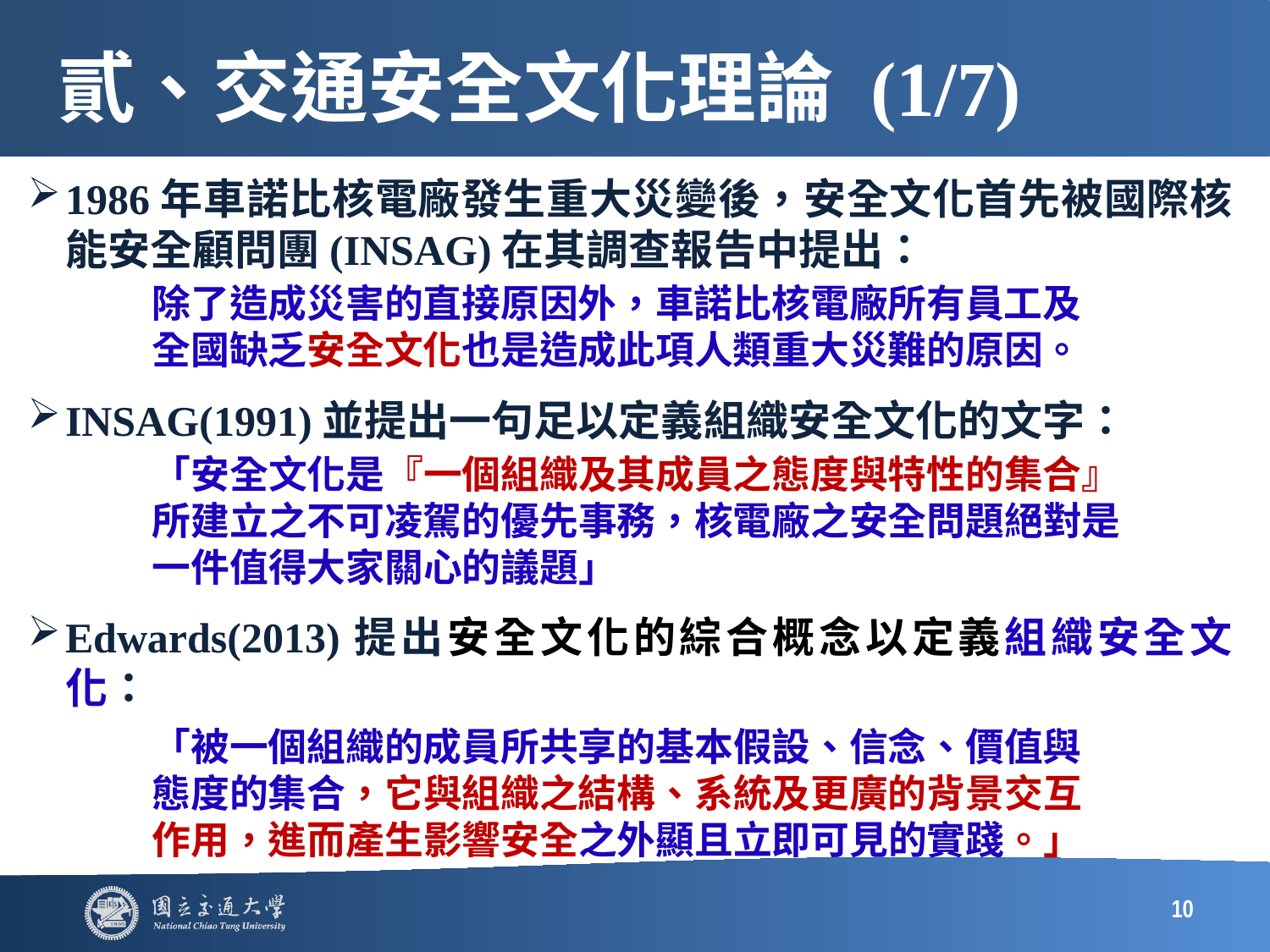

# 貳、交通安全文化理論 (1/7)
1986年車諾比核電廠發生重大災變後，安全文化首先被國際核能安全顧問團(INSAG)在其調查報告中提出：
除了造成災害的直接原因外，車諾比核電廠所有員工及
全國缺乏安全文化也是造成此項人類重大災難的原因。
INSAG(1991)並提出一句足以定義組織安全文化的文字：
「安全文化是『一個組織及其成員之態度與特性的集合』
所建立之不可凌駕的優先事務，核電廠之安全問題絕對是
一件值得大家關心的議題」
Edwards(2013)提出安全文化的綜合概念以定義組織安全文化：
「被一個組織的成員所共享的基本假設、信念、價值與
態度的集合，它與組織之結構、系統及更廣的背景交互
作用，進而產生影響安全之外顯且立即可見的實踐。」

10